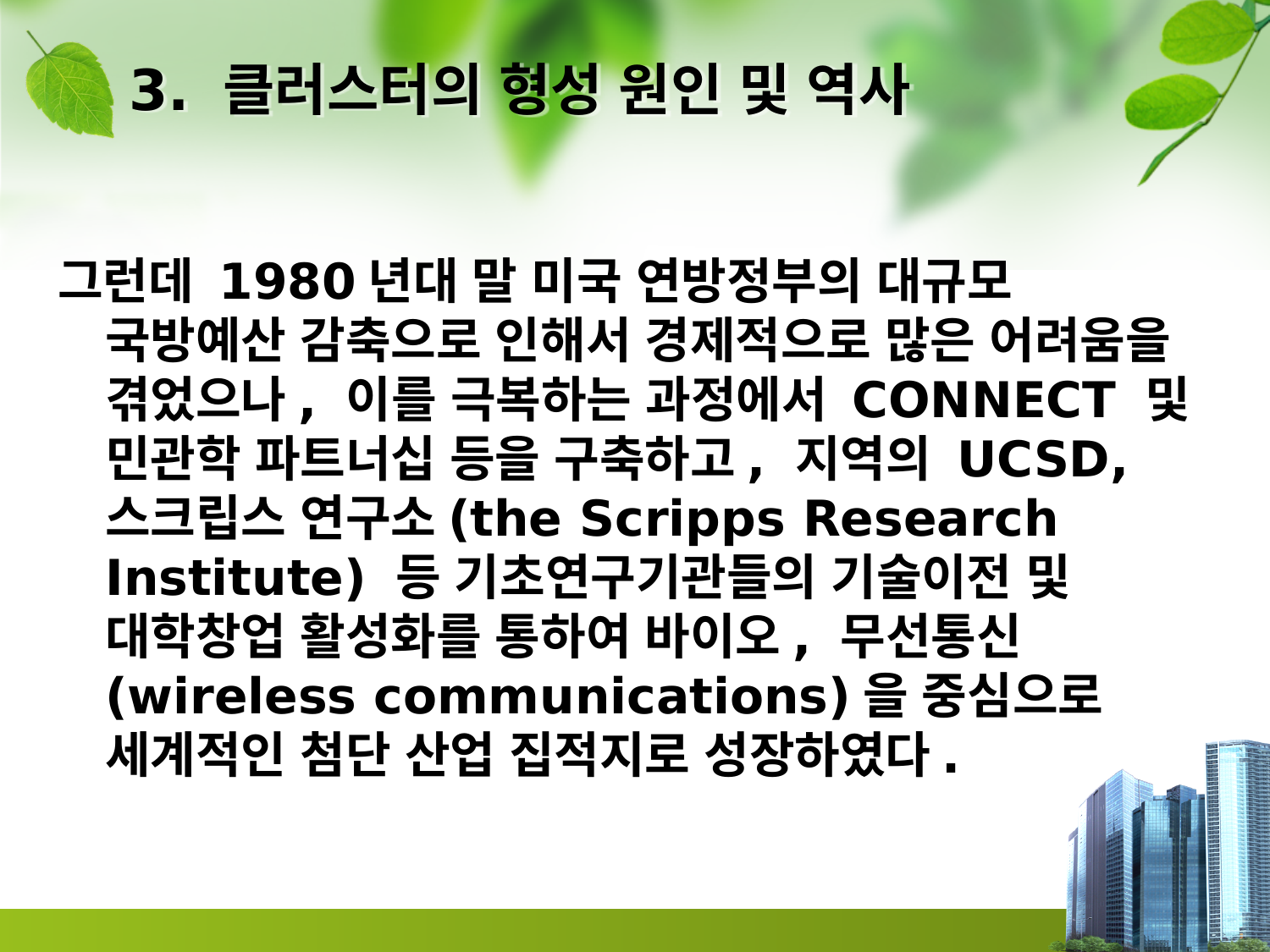

# 3. 클러스터의 형성 원인 및 역사
그런데 1980년대 말 미국 연방정부의 대규모 국방예산 감축으로 인해서 경제적으로 많은 어려움을 겪었으나, 이를 극복하는 과정에서 CONNECT 및 민관학 파트너십 등을 구축하고, 지역의 UCSD, 스크립스 연구소(the Scripps Research Institute) 등 기초연구기관들의 기술이전 및 대학창업 활성화를 통하여 바이오, 무선통신(wireless communications)을 중심으로 세계적인 첨단 산업 집적지로 성장하였다.